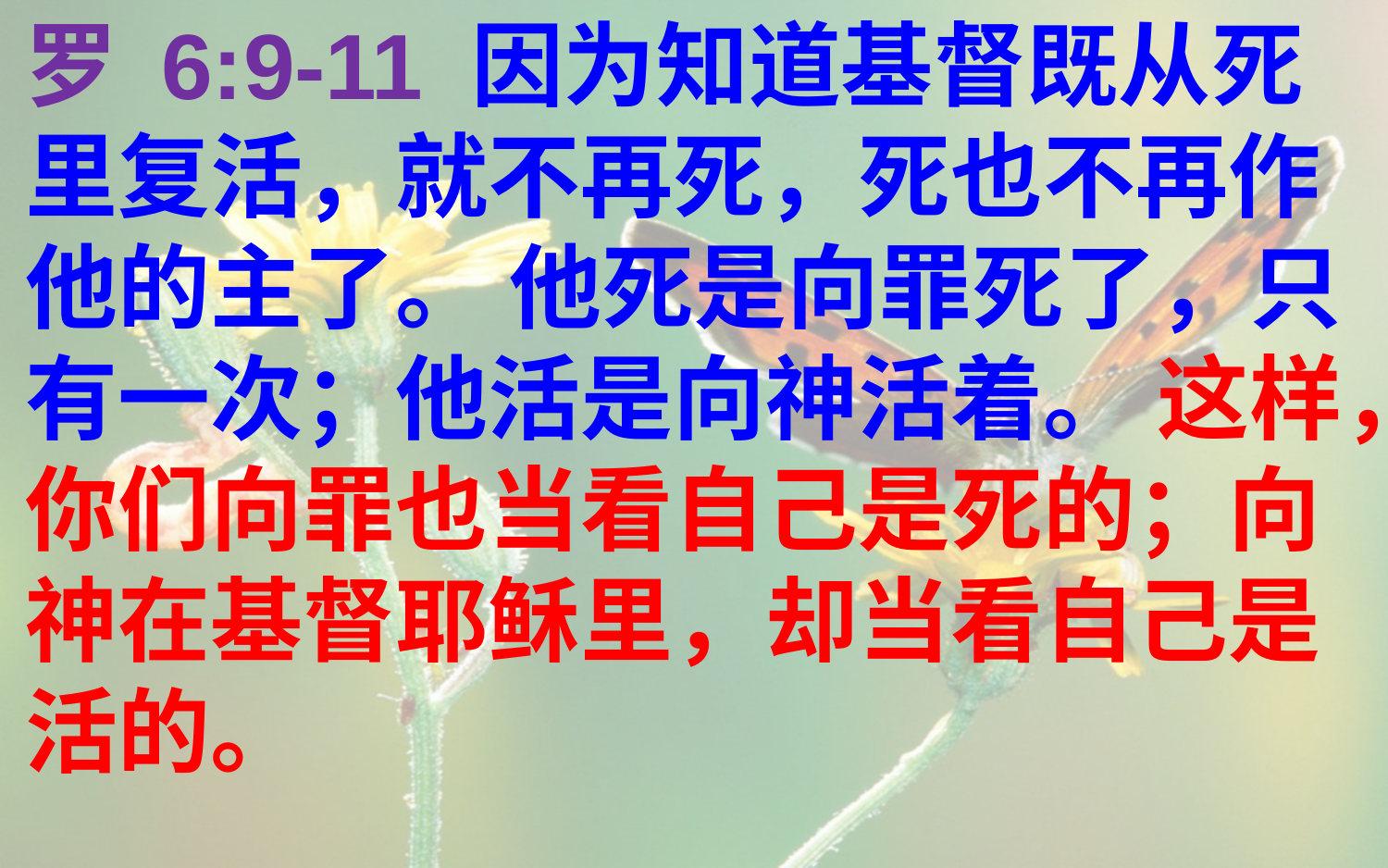

罗 6:9-11 因为知道基督既从死里复活，就不再死，死也不再作他的主了。 他死是向罪死了，只有一次；他活是向神活着。 这样，你们向罪也当看自己是死的；向神在基督耶稣里，却当看自己是活的。